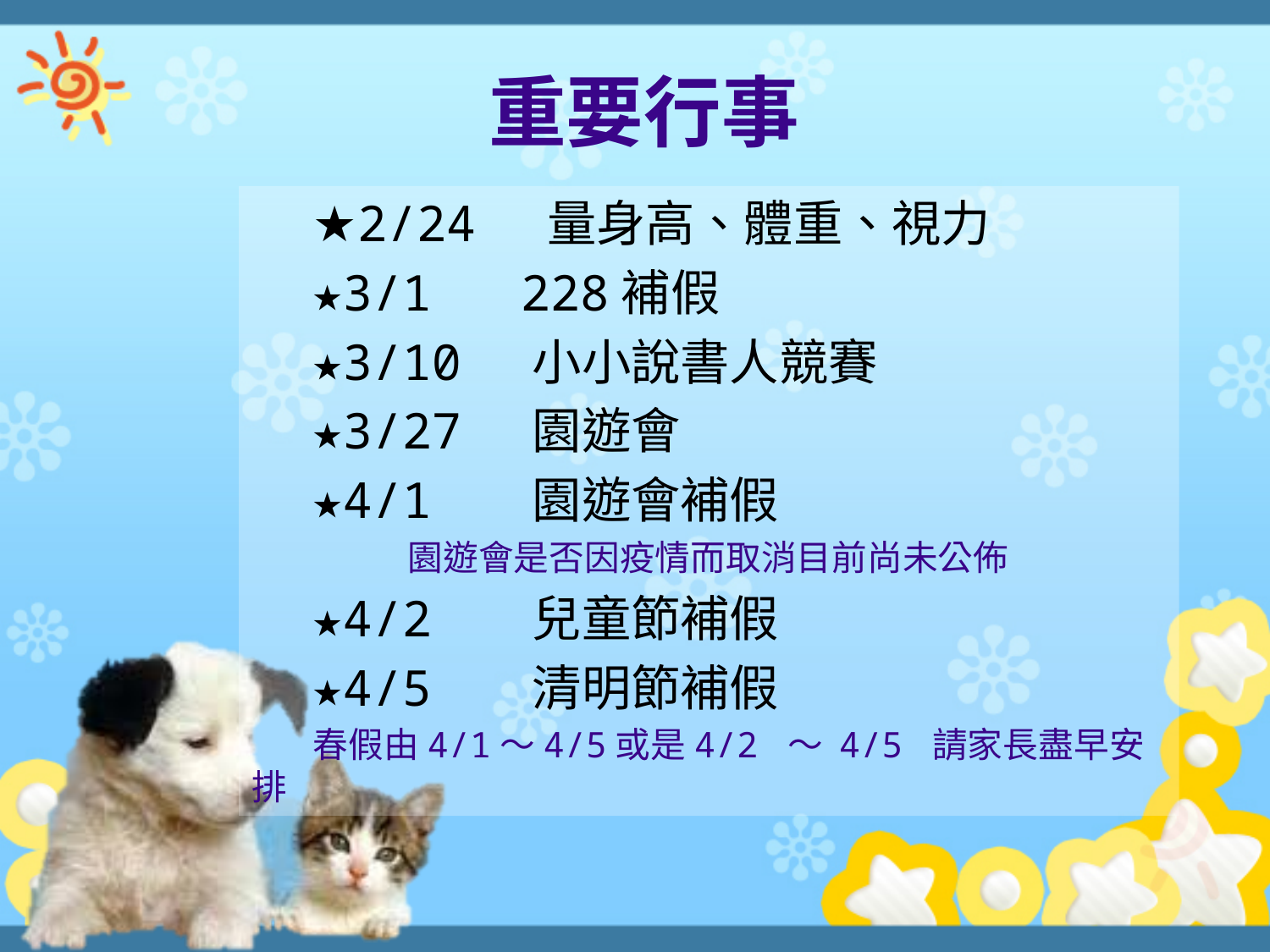

# 重要行事
★2/24  量身高、體重、視力
★3/1   228補假
★3/10  小小說書人競賽
★3/27  園遊會
★4/1   園遊會補假
           園遊會是否因疫情而取消目前尚未公佈
★4/2   兒童節補假
★4/5   清明節補假
春假由4/1～4/5或是4/2 ～ 4/5 請家長盡早安排